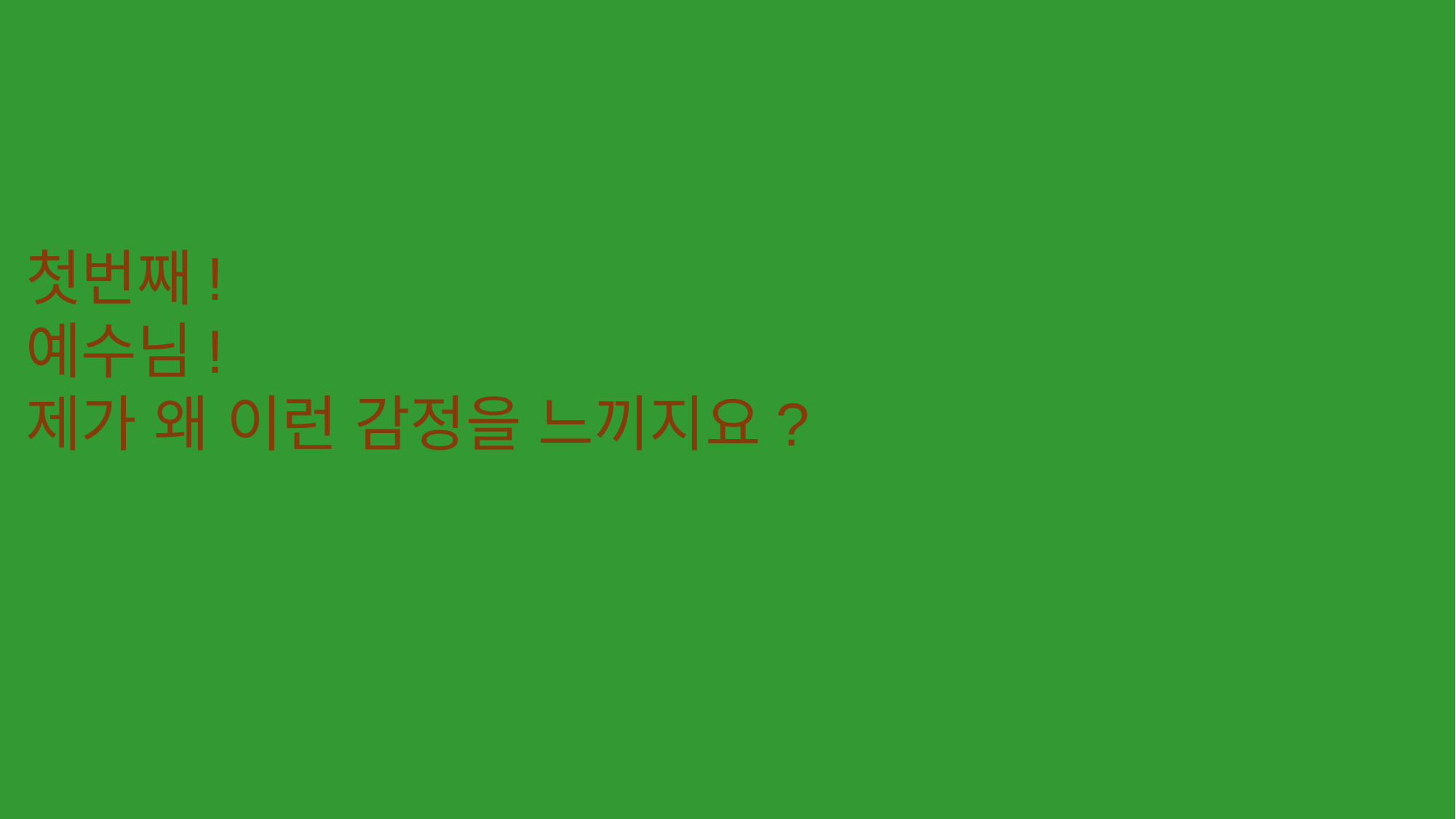

첫번째!
예수님!
제가 왜 이런 감정을 느끼지요?